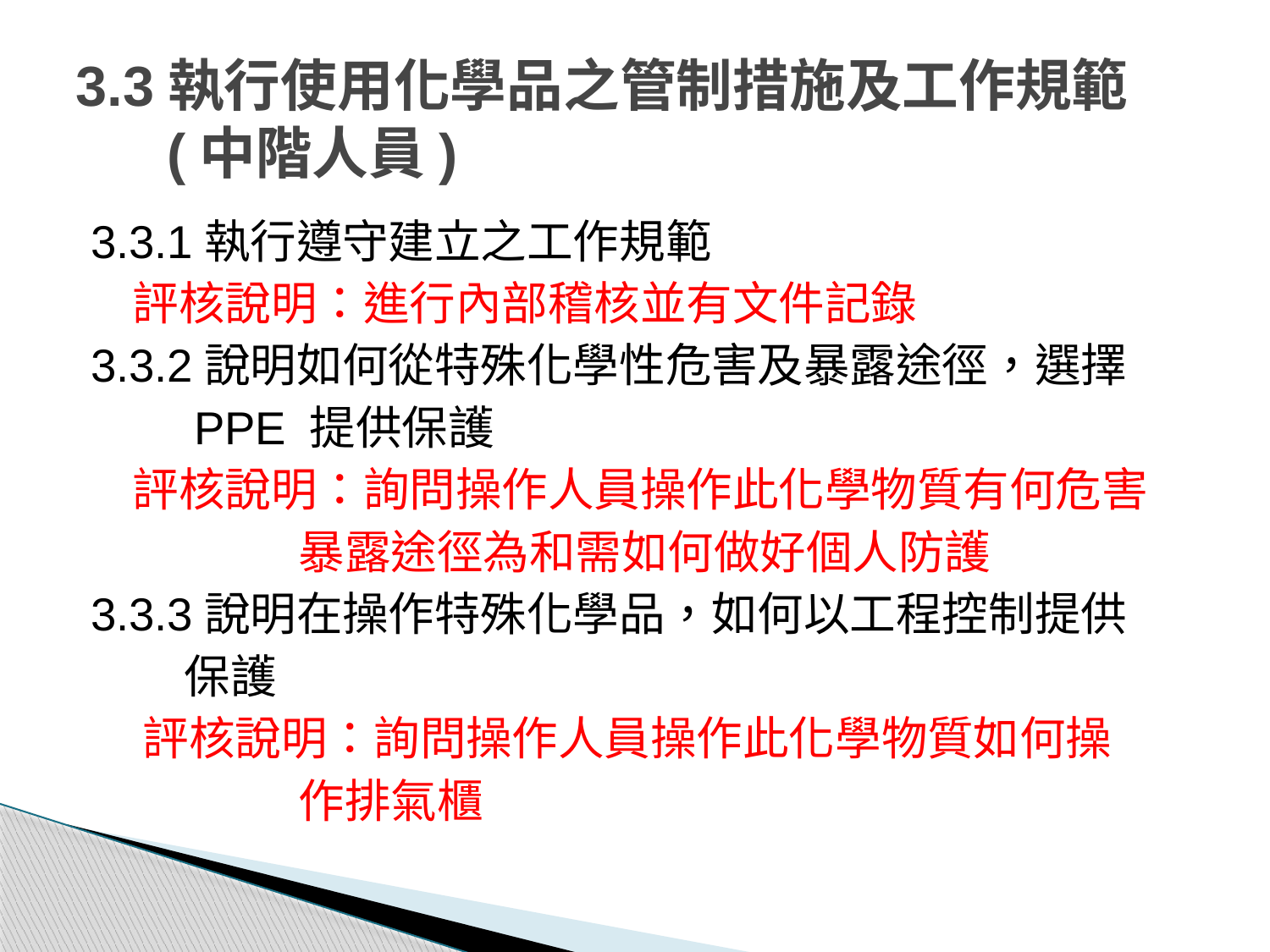

# 3.3執行使用化學品之管制措施及工作規範 (中階人員)
3.3.1執行遵守建立之工作規範
   評核說明：進行內部稽核並有文件記錄
3.3.2說明如何從特殊化學性危害及暴露途徑，選擇
        PPE 提供保護
   評核說明：詢問操作人員操作此化學物質有何危害
                   暴露途徑為和需如何做好個人防護
3.3.3說明在操作特殊化學品，如何以工程控制提供
        保護
    評核說明：詢問操作人員操作此化學物質如何操
                   作排氣櫃